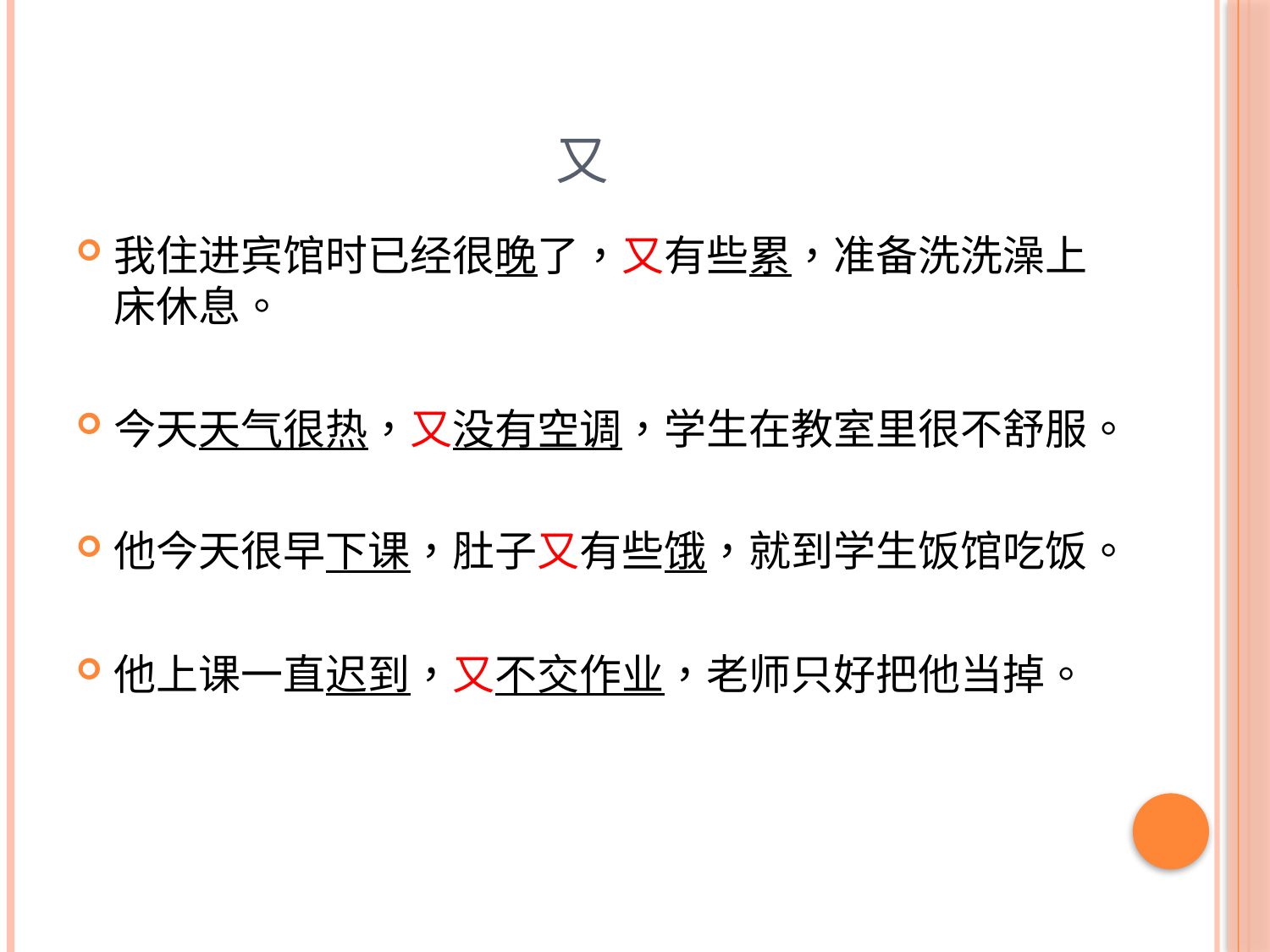

# 又
我住进宾馆时已经很晚了，又有些累，准备洗洗澡上床休息。

今天天气很热，又没有空调，学生在教室里很不舒服。

他今天很早下课，肚子又有些饿，就到学生饭馆吃饭。

他上课一直迟到，又不交作业，老师只好把他当掉。